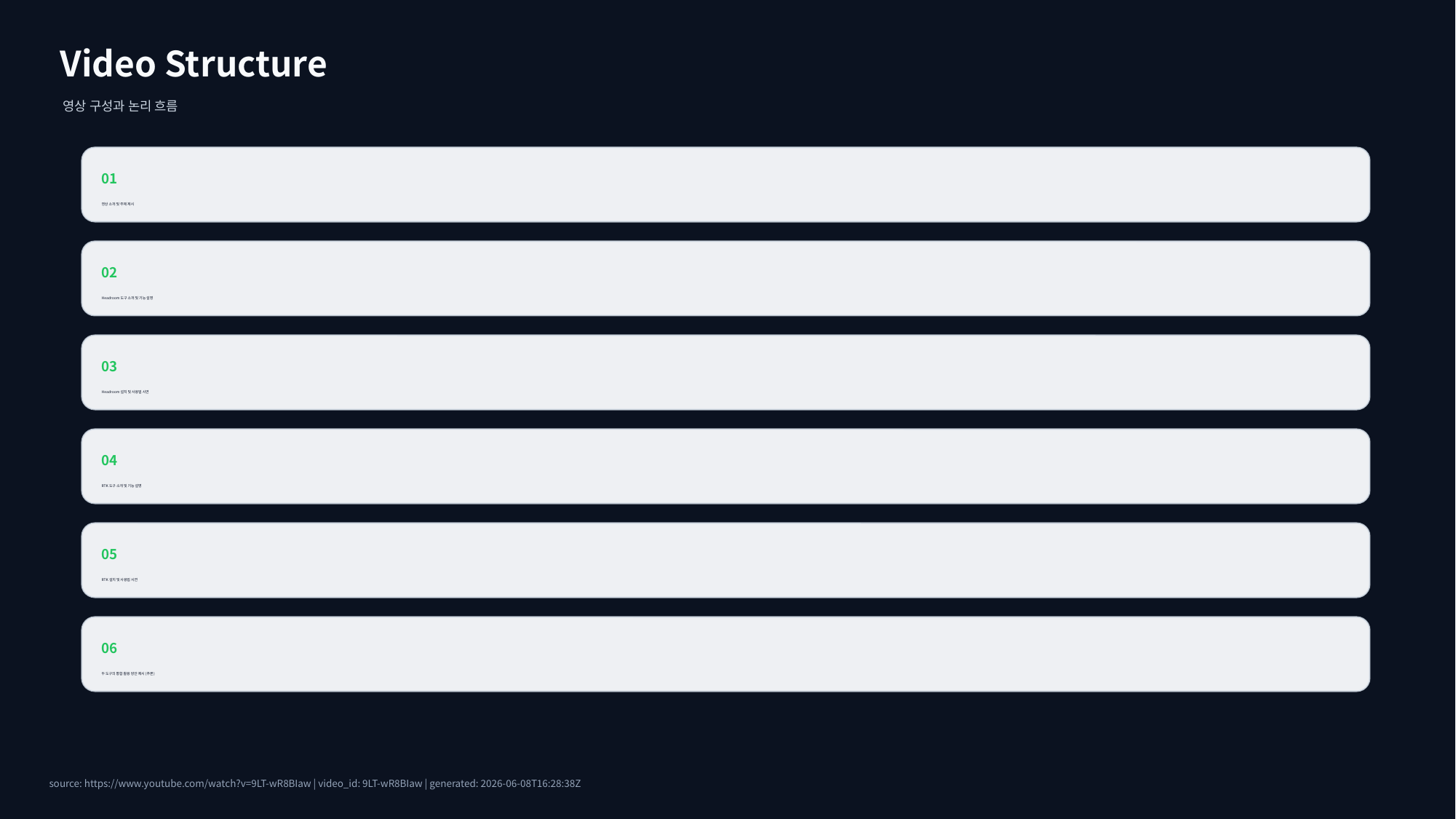

Video Structure
영상 구성과 논리 흐름

01
영상 소개 및 주제 제시

02
Headroom 도구 소개 및 기능 설명

03
Headroom 설치 및 사용법 시연

04
RTK 도구 소개 및 기능 설명

05
RTK 설치 및 사용법 시연

06
두 도구의 통합 활용 방안 제시 (추론)
source: https://www.youtube.com/watch?v=9LT-wR8BIaw | video_id: 9LT-wR8BIaw | generated: 2026-06-08T16:28:38Z